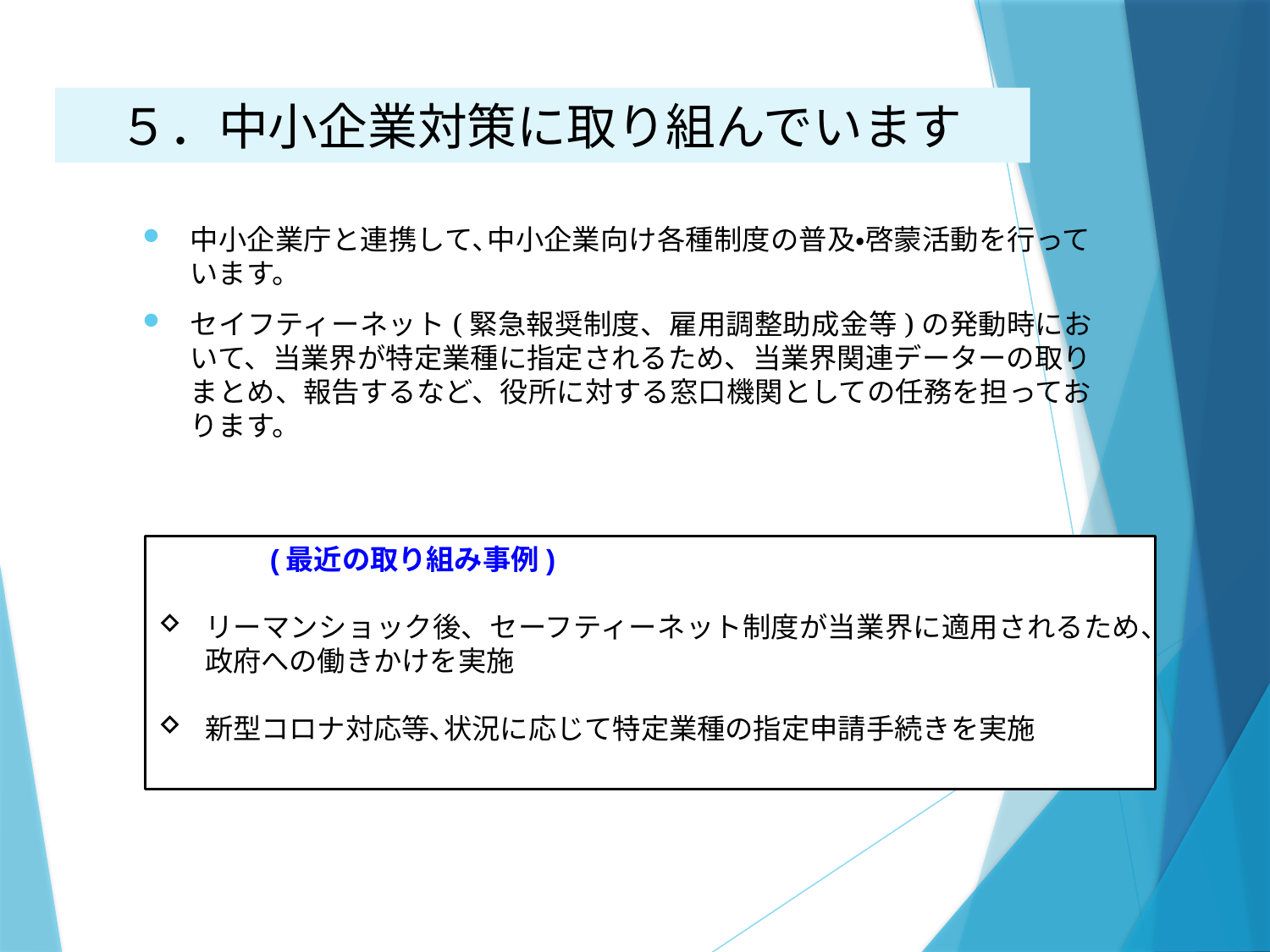

# ５．中小企業対策に取り組んでいます
中小企業庁と連携して､中小企業向け各種制度の普及・啓蒙活動を行っています。
セイフティーネット(緊急報奨制度、雇用調整助成金等)の発動時において、当業界が特定業種に指定されるため、当業界関連データーの取りまとめ、報告するなど、役所に対する窓口機関としての任務を担っております。

(最近の取り組み事例)

リーマンショック後、セーフティーネット制度が当業界に適用されるため、政府への働きかけを実施

新型コロナ対応等､状況に応じて特定業種の指定申請手続きを実施